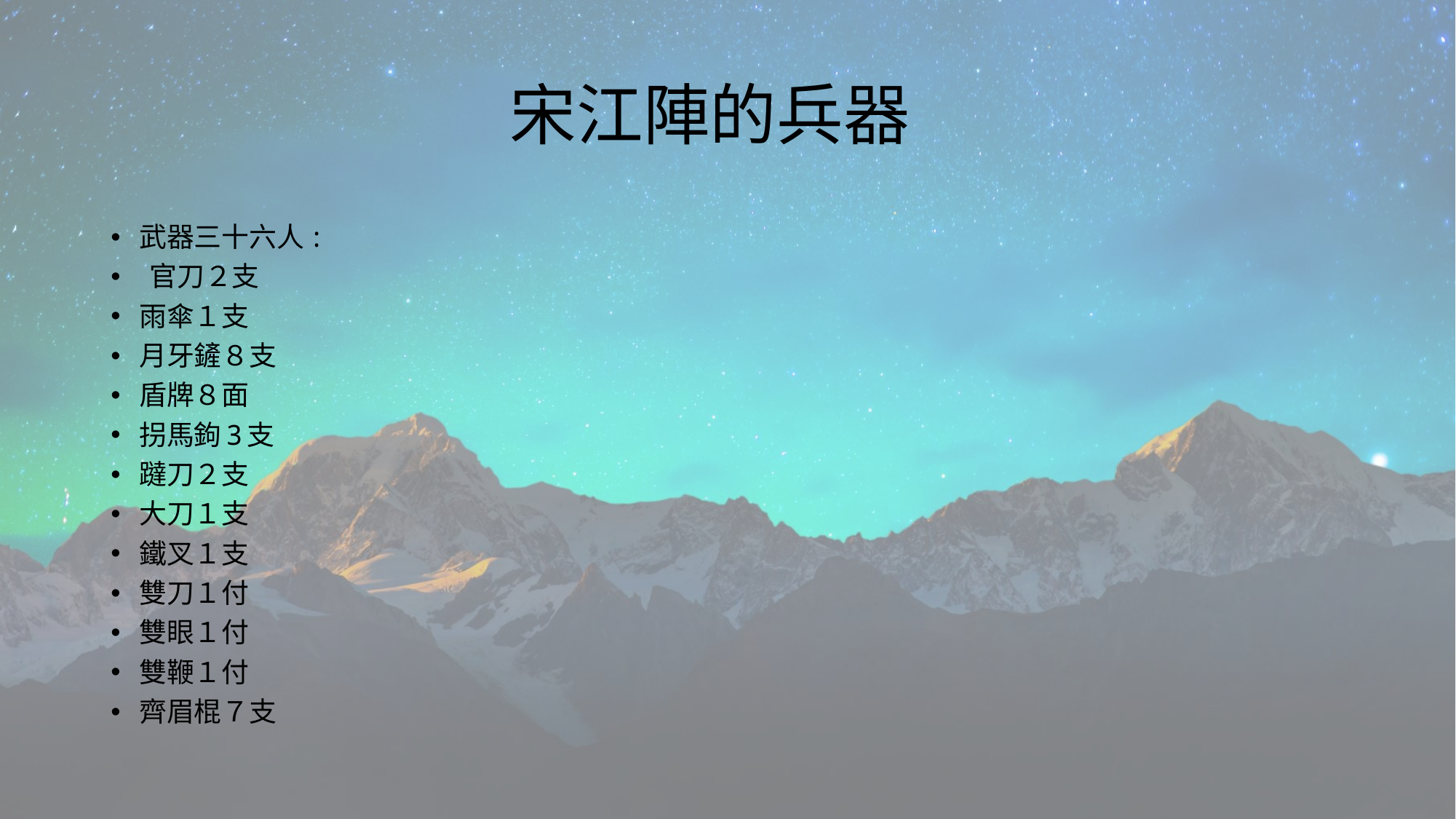

# 宋江陣的兵器
武器三十六人:
 官刀２支
雨傘１支
月牙鏟８支
盾牌８面
拐馬鉤3支
躂刀２支
大刀１支
鐵叉１支
雙刀１付
雙眼１付
雙鞭１付
齊眉棍７支